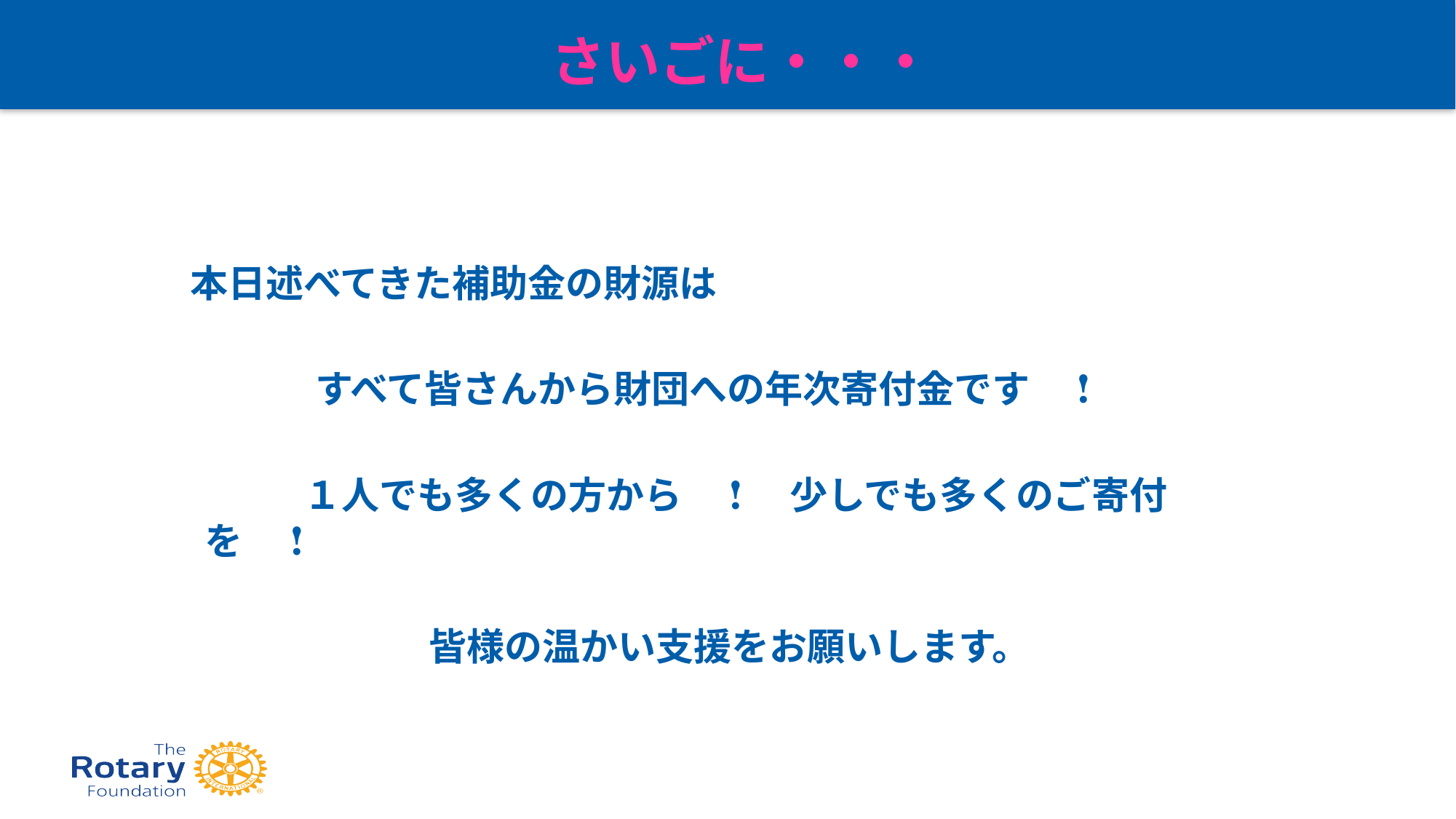

さいごに・・・
# 最後に・・・
  本日述べてきた補助金の財源は

　　　　すべて皆さんから財団への年次寄付金です　!

  　　　１人でも多くの方から　!　少しでも多くのご寄付を　!

　　　　　　　皆様の温かい支援をお願いします。